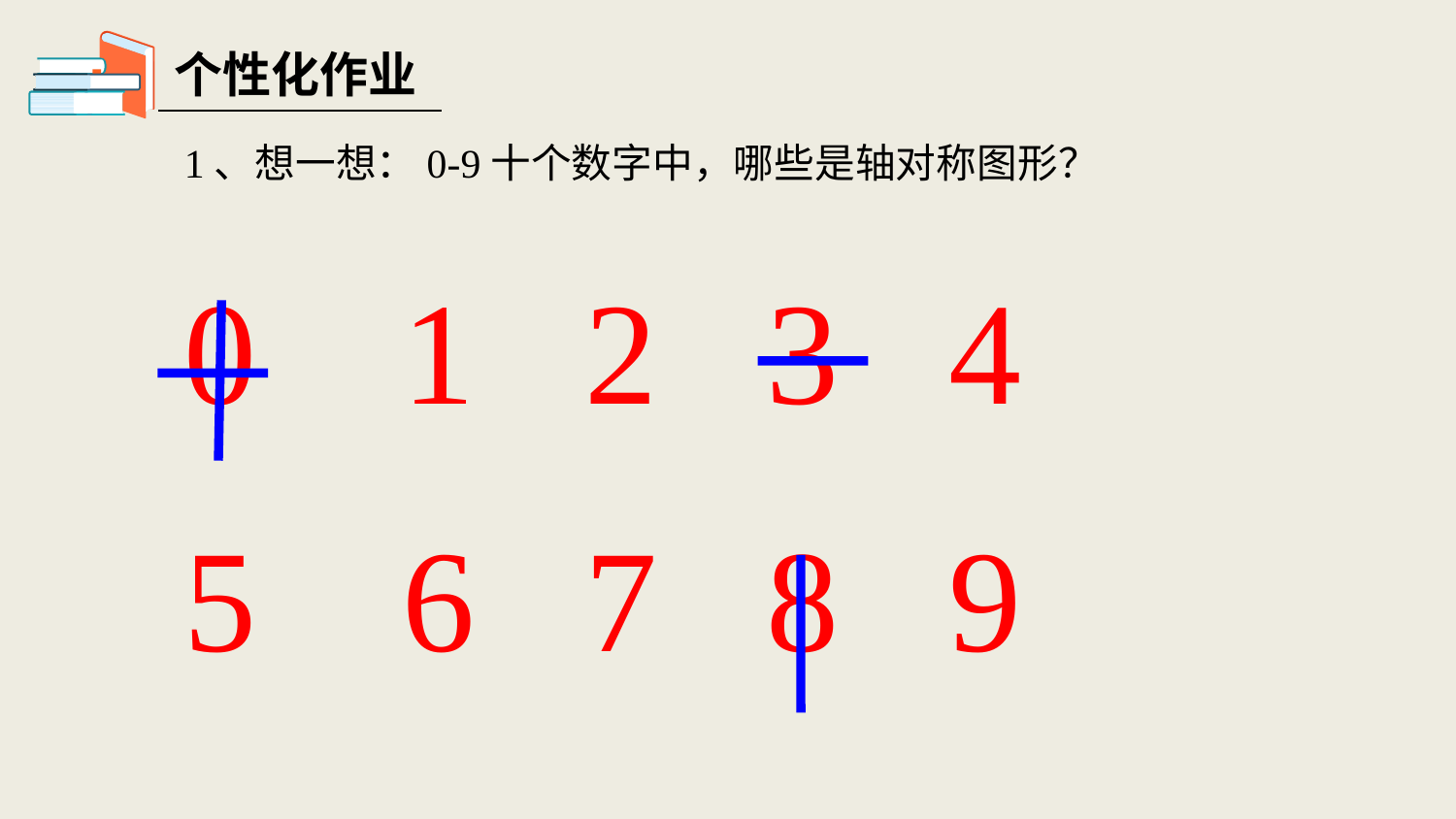

个性化作业
1、想一想：0-9十个数字中，哪些是轴对称图形？
0    1   2   3   4
5    6   7   8   9